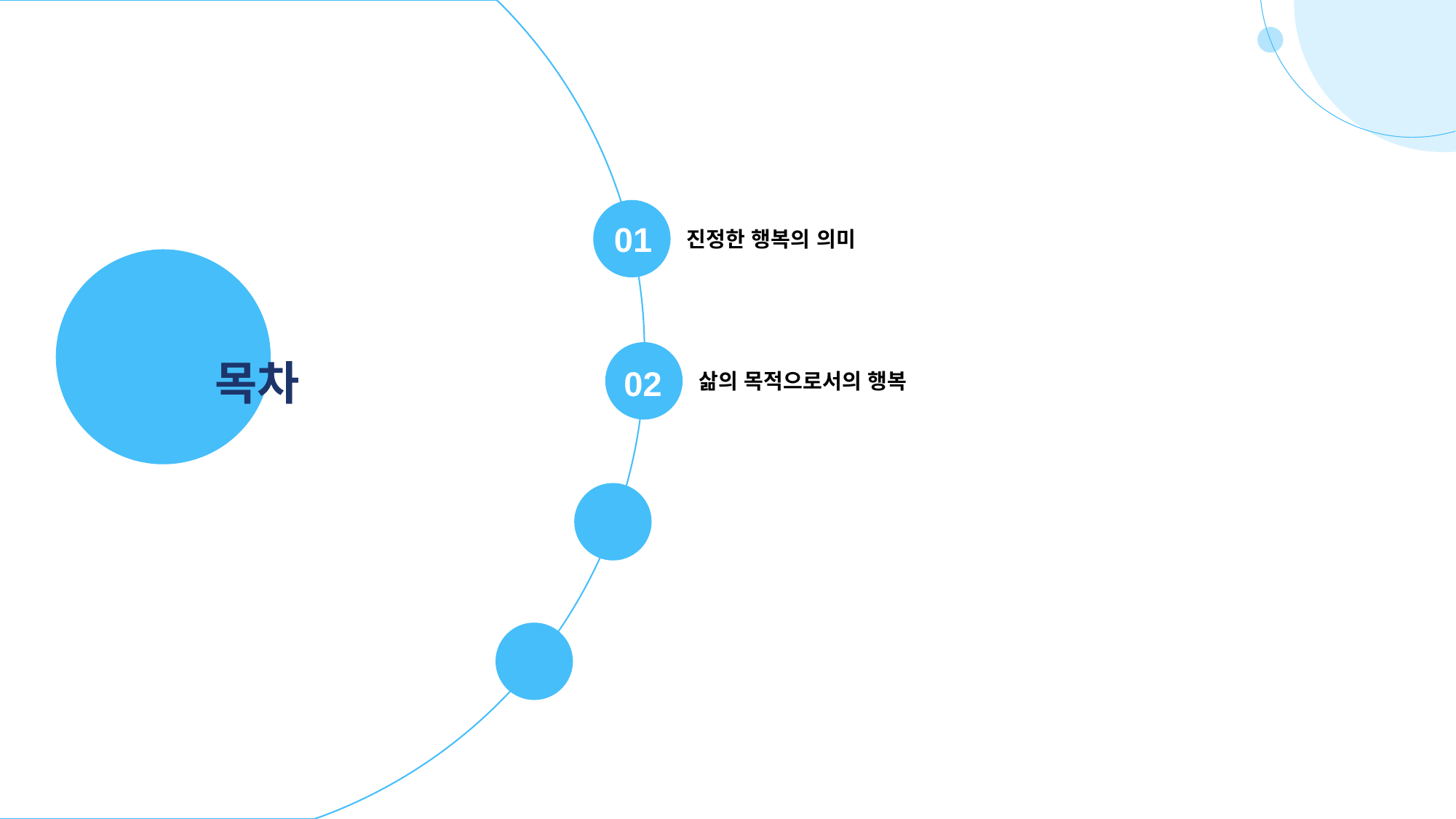

01
진정한 행복의 의미
목차
삶의 목적으로서의 행복
02